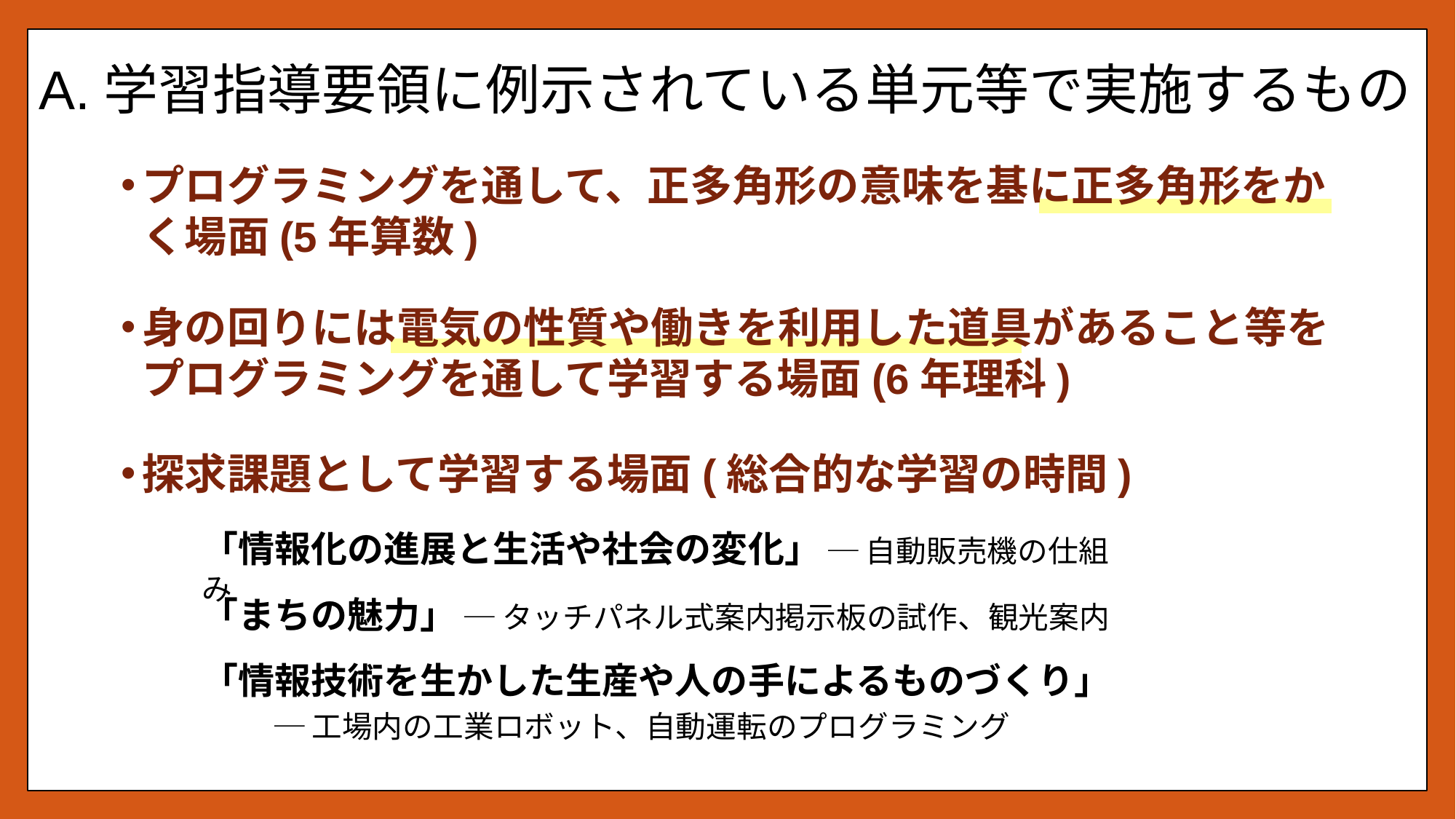

# A.学習指導要領に例示されている単元等で実施するもの
プログラミングを通して、正多角形の意味を基に正多角形をかく場面(5年算数)
身の回りには電気の性質や働きを利用した道具があること等をプログラミングを通して学習する場面(6年理科)
探求課題として学習する場面(総合的な学習の時間)
「情報化の進展と生活や社会の変化」 ─ 自動販売機の仕組み
「まちの魅力」 ─ タッチパネル式案内掲示板の試作、観光案内
「情報技術を生かした生産や人の手によるものづくり」
　　─ 工場内の工業ロボット、自動運転のプログラミング